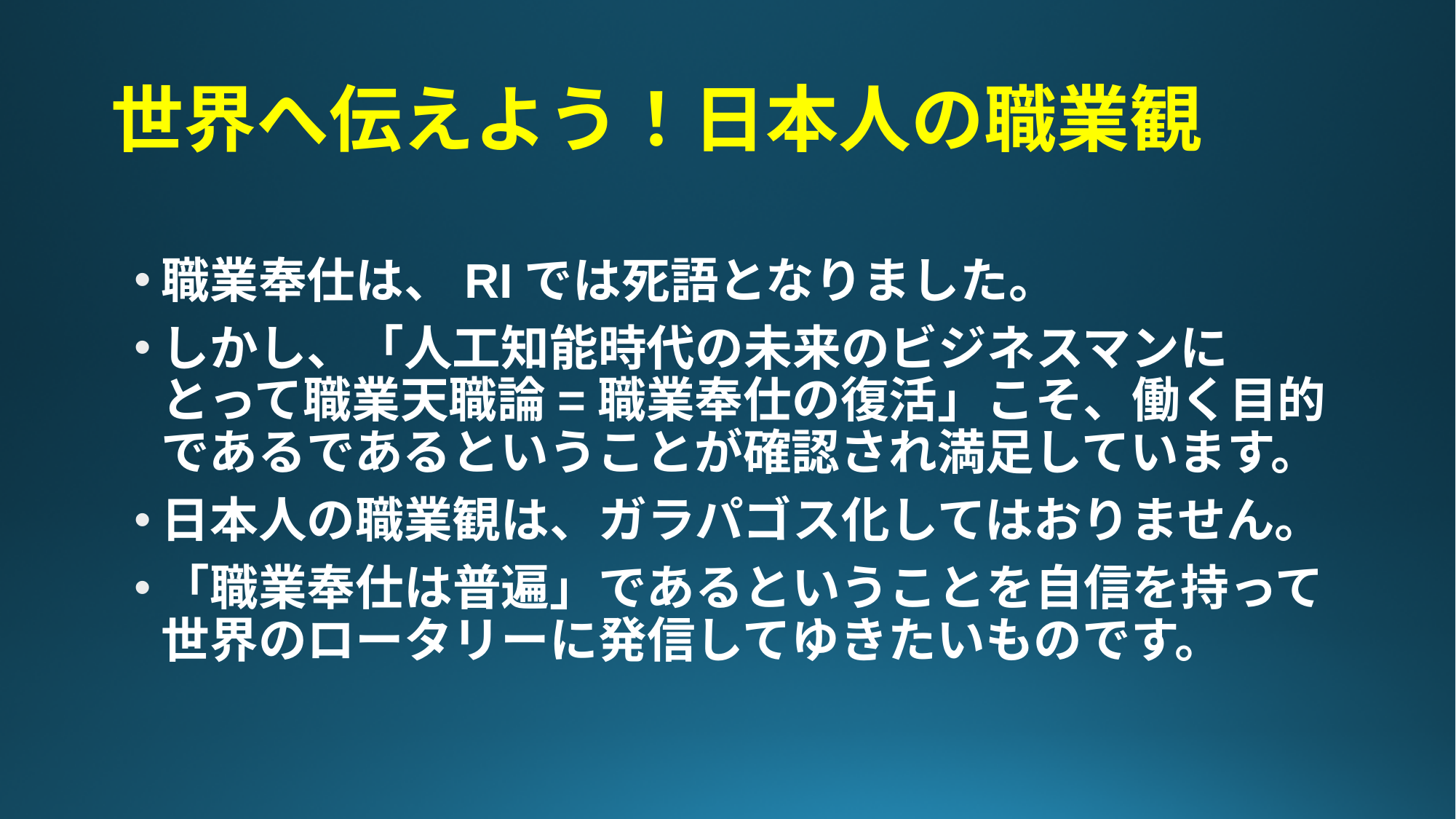

# 世界へ伝えよう！日本人の職業観
職業奉仕は、RIでは死語となりました。
しかし、「人工知能時代の未来のビジネスマンに　とって職業天職論=職業奉仕の復活」こそ、働く目的であるであるということが確認され満足しています。
日本人の職業観は、ガラパゴス化してはおりません。
「職業奉仕は普遍」であるということを自信を持って世界のロータリーに発信してゆきたいものです。